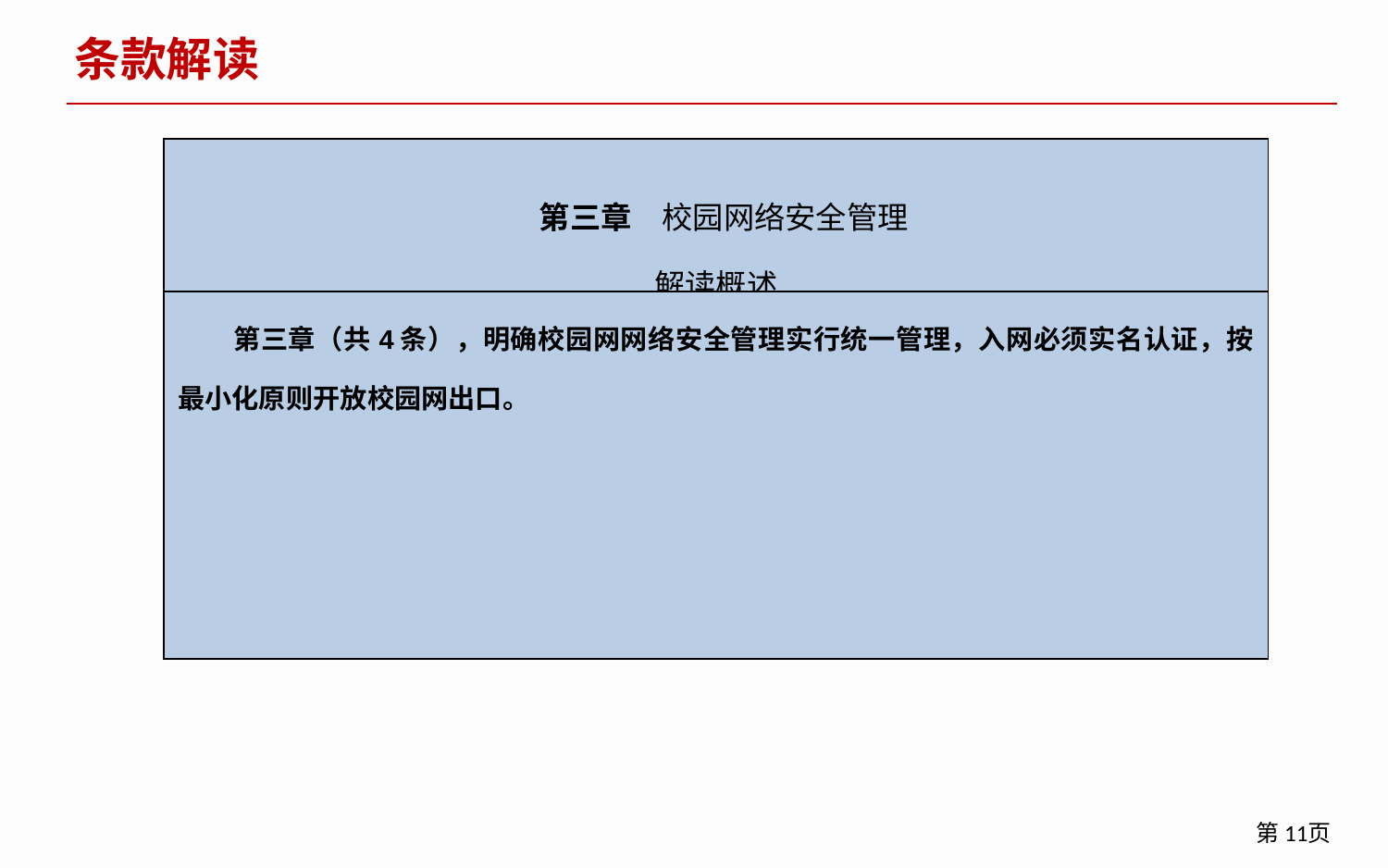

条款解读
| 第三章　校园网络安全管理 解读概述 |
| --- |
| 第三章（共4条），明确校园网网络安全管理实行统一管理，入网必须实名认证，按最小化原则开放校园网出口。 |